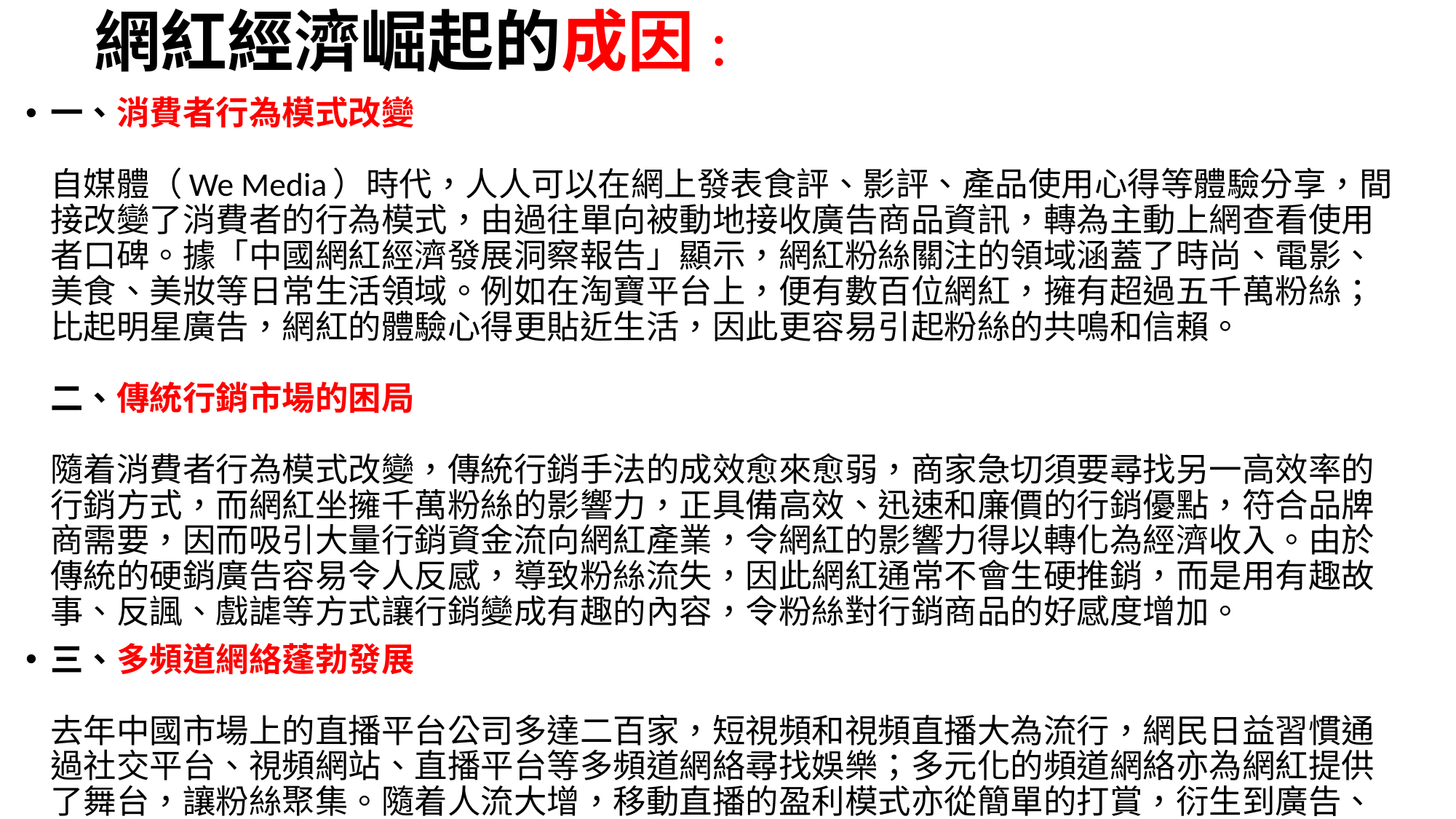

# 網紅經濟崛起的成因:
一、消費者行為模式改變
自媒體（We Media）時代，人人可以在網上發表食評、影評、產品使用心得等體驗分享，間接改變了消費者的行為模式，由過往單向被動地接收廣告商品資訊，轉為主動上網查看使用者口碑。據「中國網紅經濟發展洞察報告」顯示，網紅粉絲關注的領域涵蓋了時尚、電影、美食、美妝等日常生活領域。例如在淘寶平台上，便有數百位網紅，擁有超過五千萬粉絲；比起明星廣告，網紅的體驗心得更貼近生活，因此更容易引起粉絲的共鳴和信賴。
二、傳統行銷市場的困局
隨着消費者行為模式改變，傳統行銷手法的成效愈來愈弱，商家急切須要尋找另一高效率的行銷方式，而網紅坐擁千萬粉絲的影響力，正具備高效、迅速和廉價的行銷優點，符合品牌商需要，因而吸引大量行銷資金流向網紅產業，令網紅的影響力得以轉化為經濟收入。由於傳統的硬銷廣告容易令人反感，導致粉絲流失，因此網紅通常不會生硬推銷，而是用有趣故事、反諷、戲謔等方式讓行銷變成有趣的內容，令粉絲對行銷商品的好感度增加。
三、多頻道網絡蓬勃發展
去年中國市場上的直播平台公司多達二百家，短視頻和視頻直播大為流行，網民日益習慣通過社交平台、視頻網站、直播平台等多頻道網絡尋找娛樂；多元化的頻道網絡亦為網紅提供了舞台，讓粉絲聚集。隨着人流大增，移動直播的盈利模式亦從簡單的打賞，衍生到廣告、電商經濟、微電影等經濟領域。